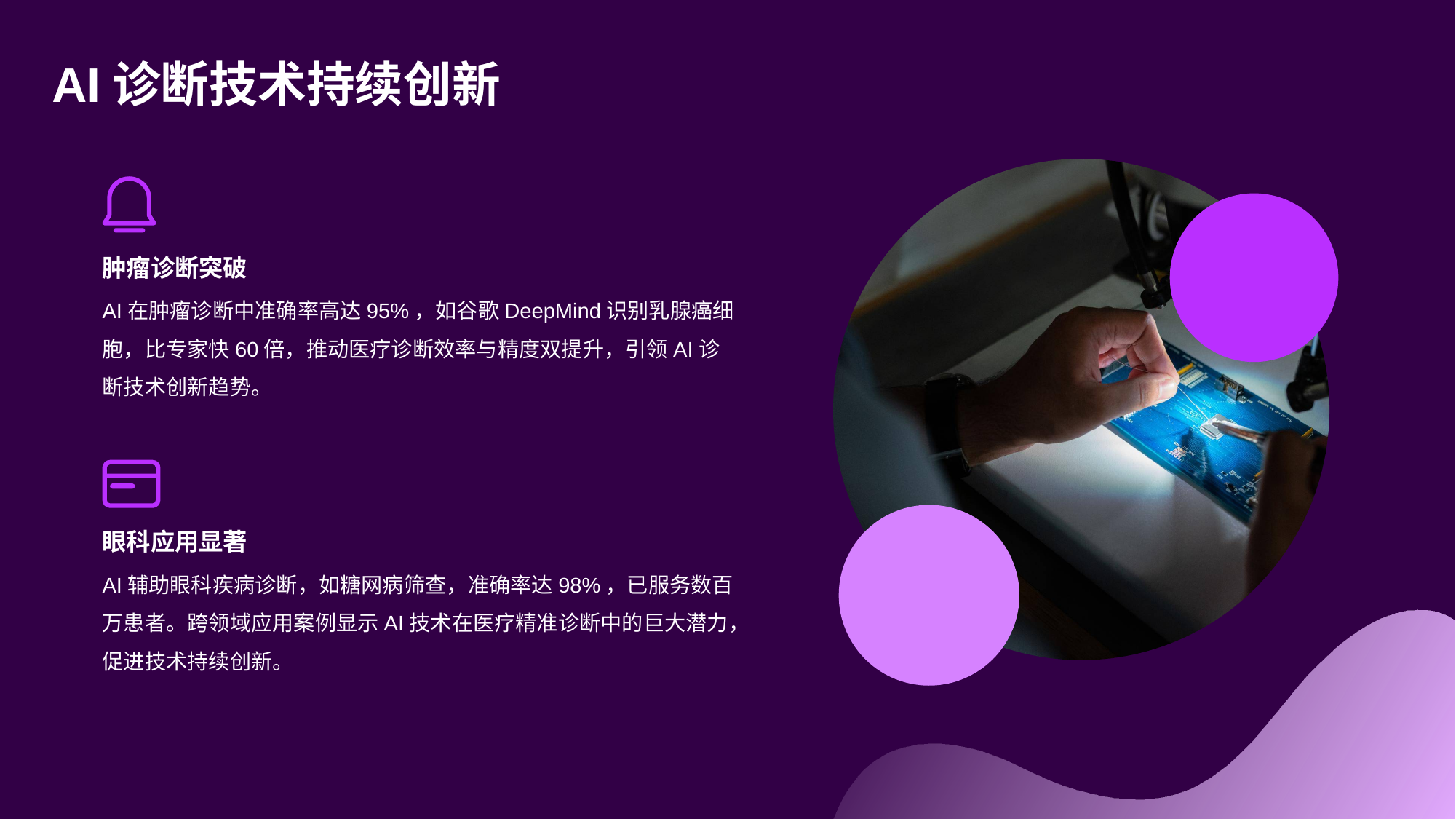

AI诊断技术持续创新

肿瘤诊断突破
AI在肿瘤诊断中准确率高达95%，如谷歌DeepMind识别乳腺癌细胞，比专家快60倍，推动医疗诊断效率与精度双提升，引领AI诊断技术创新趋势。

眼科应用显著
AI辅助眼科疾病诊断，如糖网病筛查，准确率达98%，已服务数百万患者。跨领域应用案例显示AI技术在医疗精准诊断中的巨大潜力，促进技术持续创新。